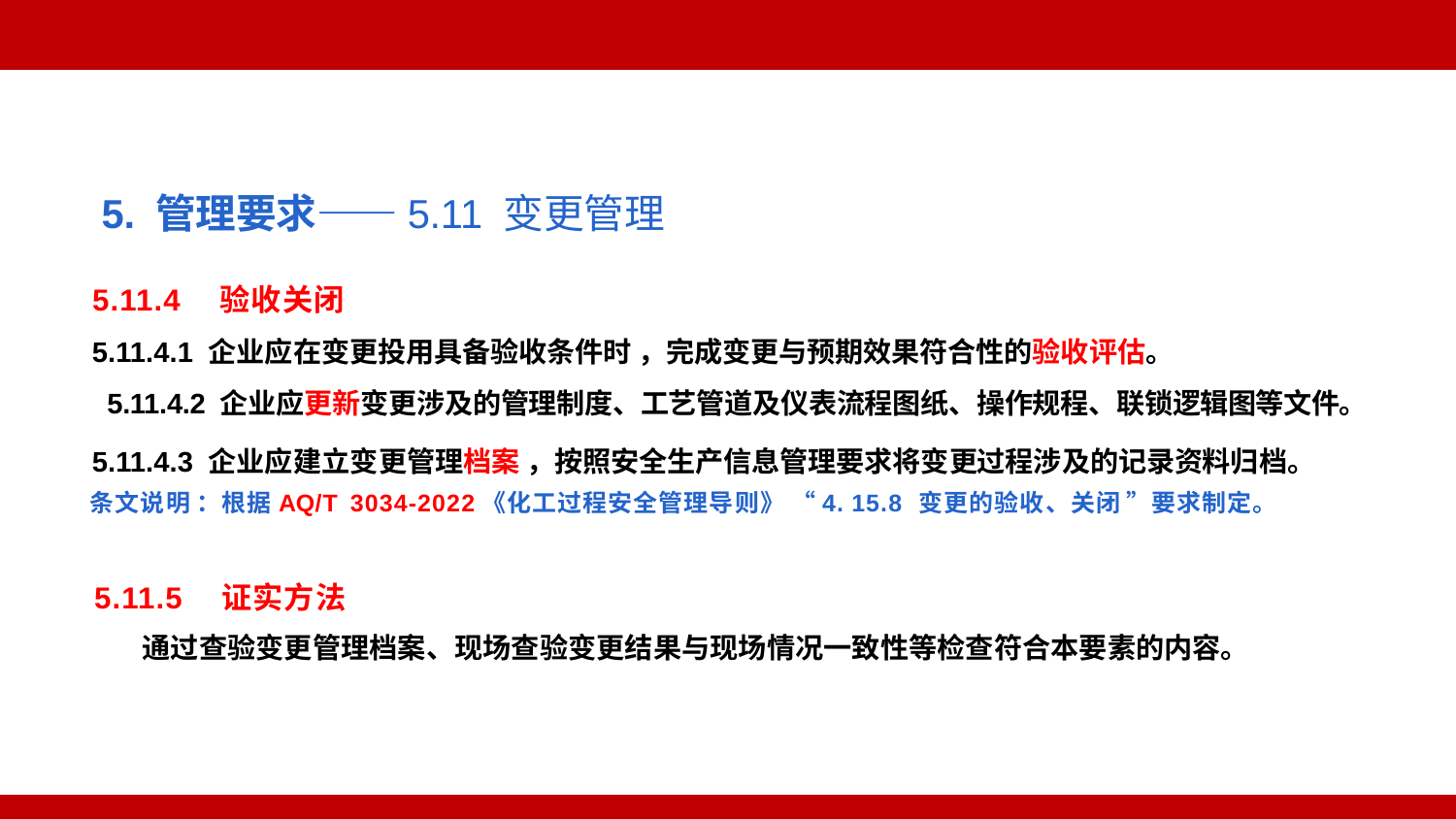

5. 管理要求——5.11 变更管理

5.11.4   验收关闭
5.11.4.1 企业应在变更投用具备验收条件时 ，完成变更与预期效果符合性的验收评估。
5.11.4.2 企业应更新变更涉及的管理制度、工艺管道及仪表流程图纸、操作规程、联锁逻辑图等文件。
5.11.4.3 企业应建立变更管理档案 ，按照安全生产信息管理要求将变更过程涉及的记录资料归档。       条文说明 ：根据AQ/T 3034-2022《化工过程安全管理导则》 “4. 15.8 变更的验收、关闭 ”要求制定。

5.11.5   证实方法

通过查验变更管理档案、现场查验变更结果与现场情况一致性等检查符合本要素的内容。